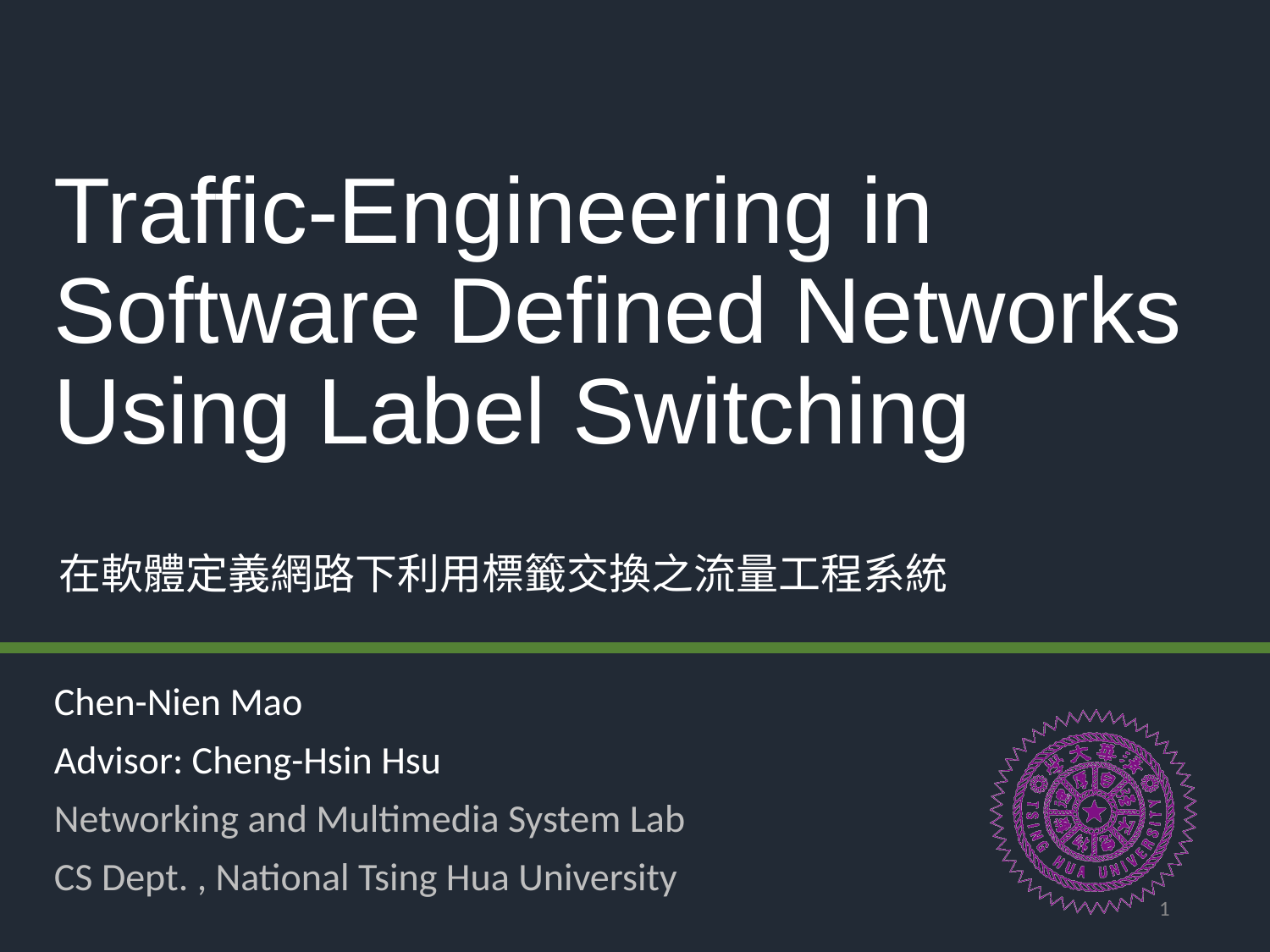

# Traffic-Engineering in Software Defined Networks Using Label Switching
在軟體定義網路下利用標籤交換之流量工程系統
Chen-Nien Mao
Advisor: Cheng-Hsin Hsu
Networking and Multimedia System Lab
CS Dept. , National Tsing Hua University
1